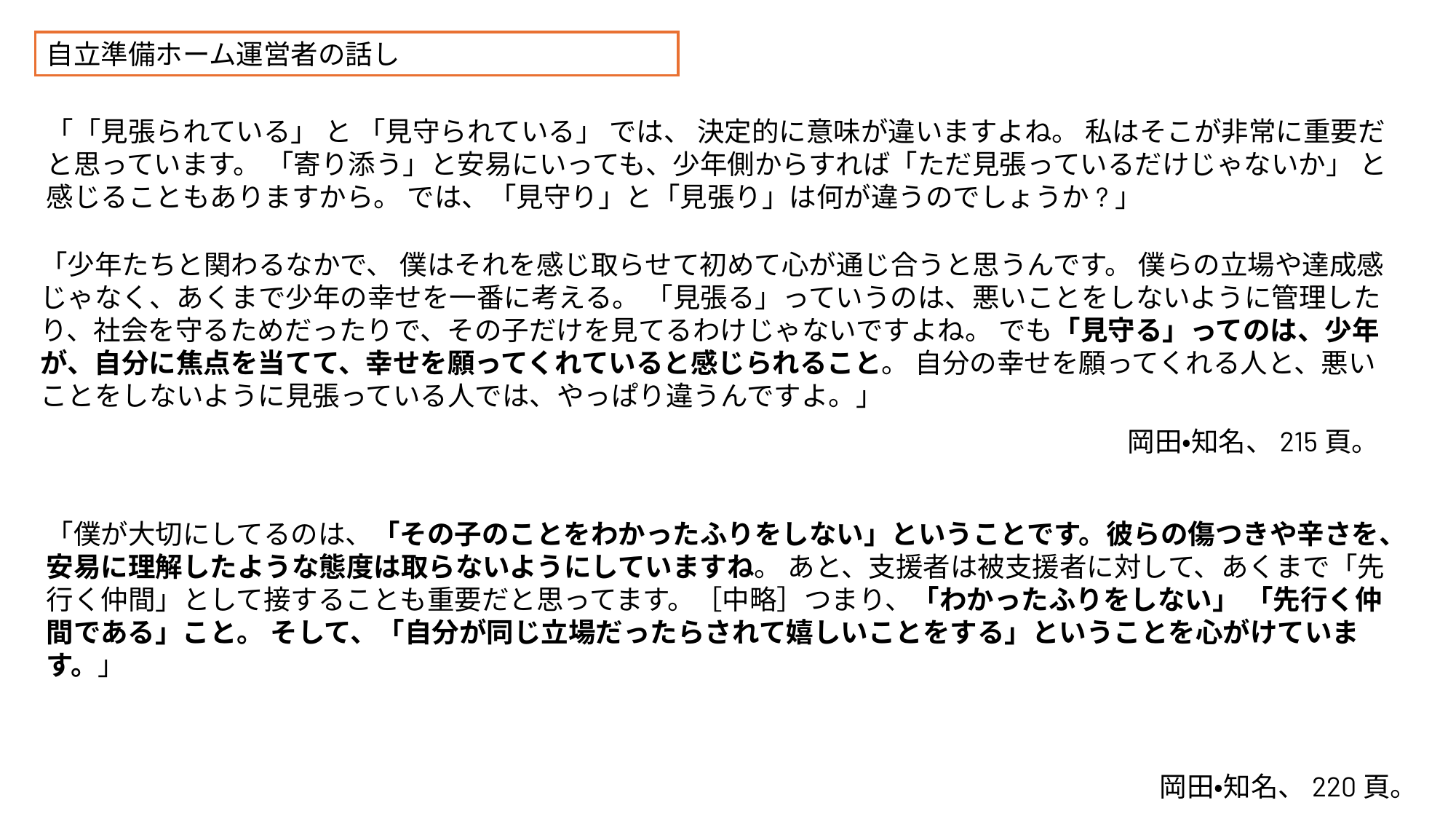

自立準備ホーム運営者の話し
「「見張られている」 と 「見守られている」 では、 決定的に意味が違いますよね。 私はそこが非常に重要だと思っています。 「寄り添う」と安易にいっても、少年側からすれば「ただ見張っているだけじゃないか」 と感じることもありますから。 では、「見守り」と「見張り」は何が違うのでしょうか?」
「少年たちと関わるなかで、 僕はそれを感じ取らせて初めて心が通じ合うと思うんです。 僕らの立場や達成感じゃなく、あくまで少年の幸せを一番に考える。 「見張る」っていうのは、悪いことをしないように管理したり、社会を守るためだったりで、その子だけを見てるわけじゃないですよね。 でも「見守る」ってのは、少年が、自分に焦点を当てて、幸せを願ってくれていると感じられること。 自分の幸せを願ってくれる人と、悪いことをしないように見張っている人では、やっぱり違うんですよ。」
岡田・知名、215頁。
「僕が大切にしてるのは、「その子のことをわかったふりをしない」ということです。彼らの傷つきや辛さを、安易に理解したような態度は取らないようにしていますね。 あと、支援者は被支援者に対して、あくまで「先行く仲間」として接することも重要だと思ってます。［中略］つまり、「わかったふりをしない」 「先行く仲間である」こと。 そして、「自分が同じ立場だったらされて嬉しいことをする」ということを心がけています。」
岡田・知名、220頁。